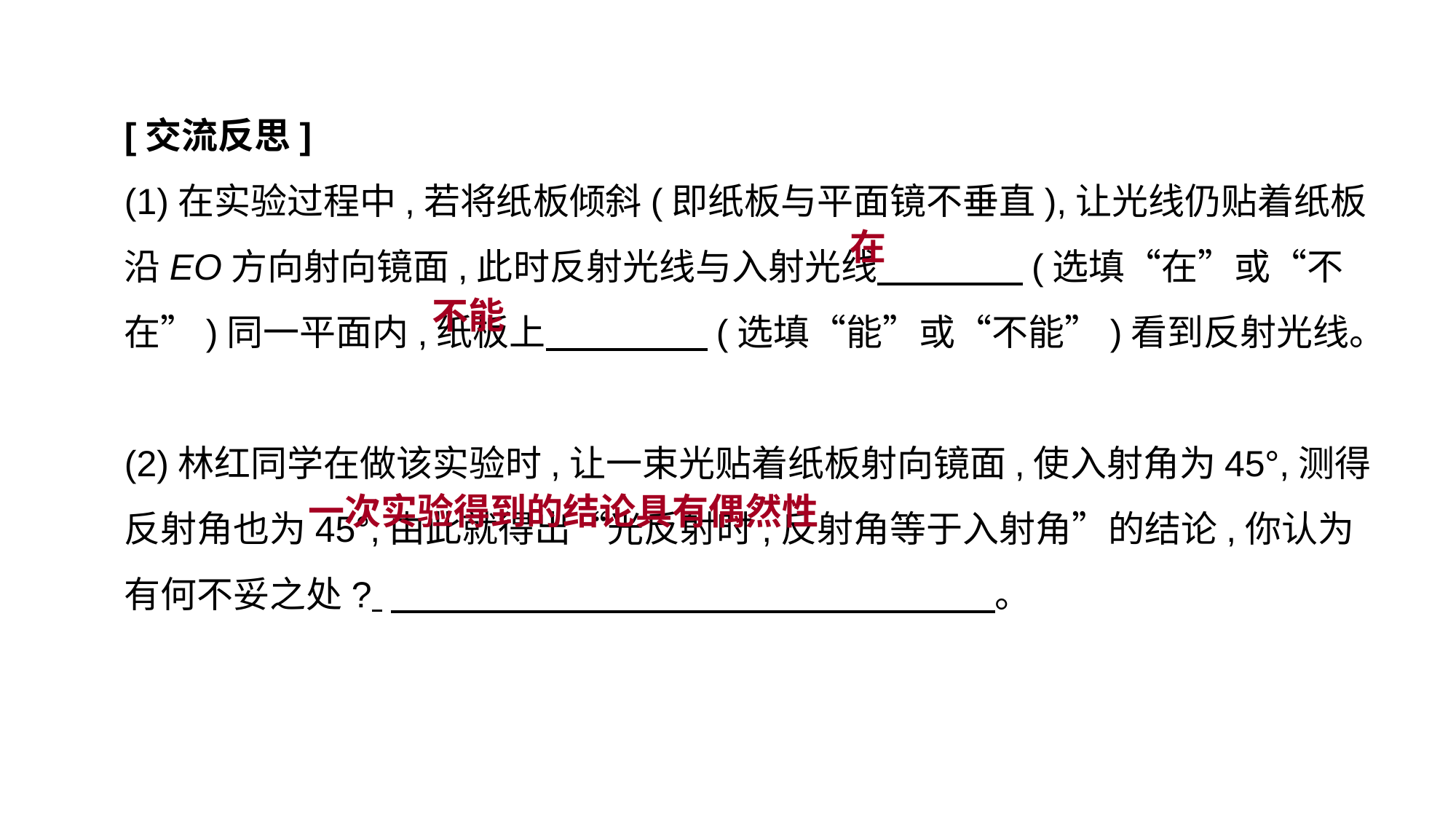

[交流反思]
(1)在实验过程中,若将纸板倾斜(即纸板与平面镜不垂直),让光线仍贴着纸板沿EO方向射向镜面,此时反射光线与入射光线　　　　(选填“在”或“不在”)同一平面内,纸板上　  　　　(选填“能”或“不能”)看到反射光线。
(2)林红同学在做该实验时,让一束光贴着纸板射向镜面,使入射角为45°,测得反射角也为45°,由此就得出“光反射时,反射角等于入射角”的结论,你认为有何不妥之处? 　　　                　　　　　　　　　　。
在
不能
一次实验得到的结论具有偶然性